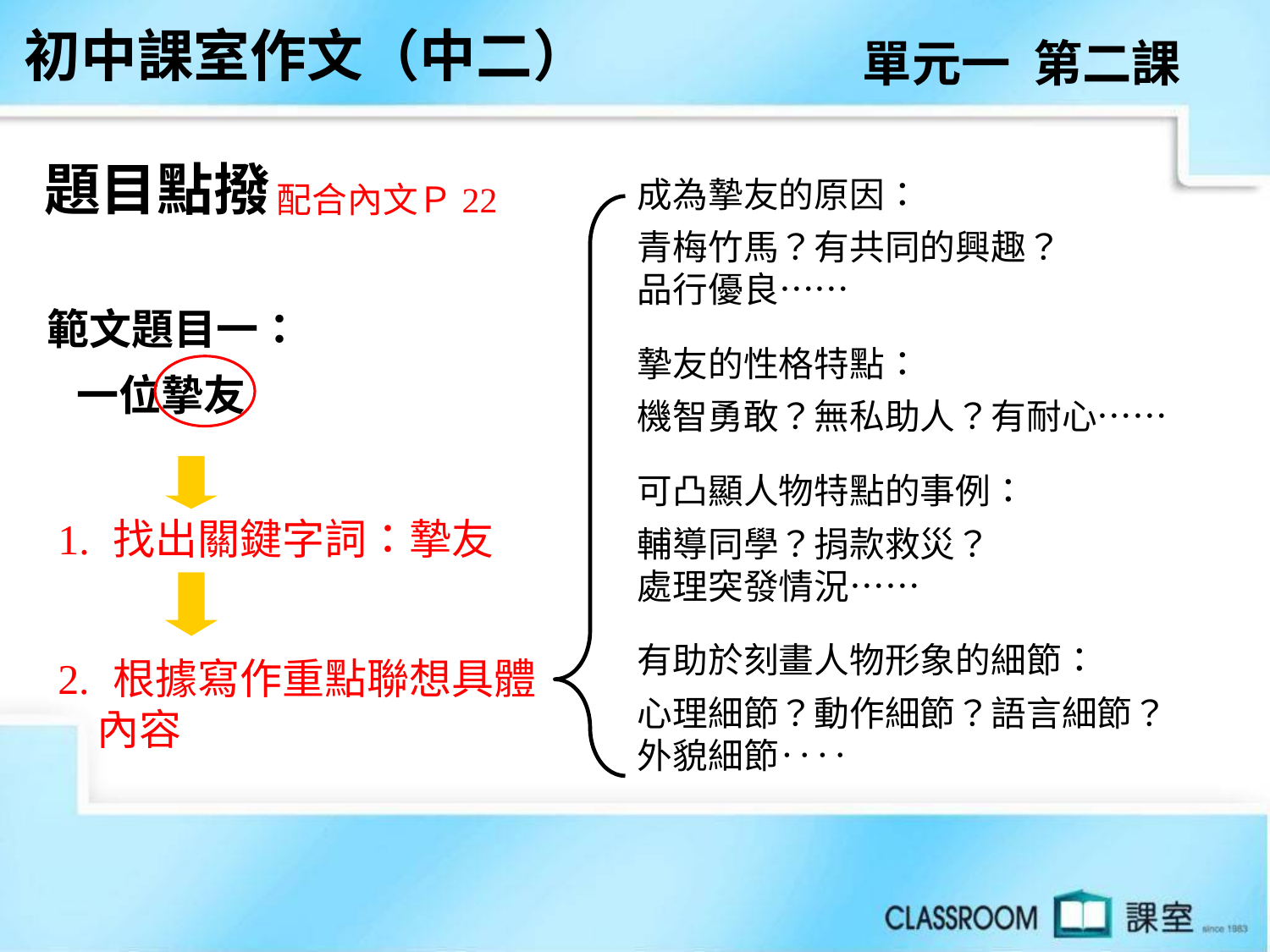

初中課室作文（中二）
單元一  第二課
題目點撥
成為摯友的原因：
青梅竹馬？有共同的興趣？
品行優良……

摯友的性格特點：
機智勇敢？無私助人？有耐心……

可凸顯人物特點的事例：
輔導同學？捐款救災？
處理突發情況……

有助於刻畫人物形象的細節：
心理細節？動作細節？語言細節？外貌細節‥‥
配合內文Ｐ22

範文題目一：
  一位摯友

1. 找出關鍵字詞：摯友

2. 根據寫作重點聯想具體
   內容